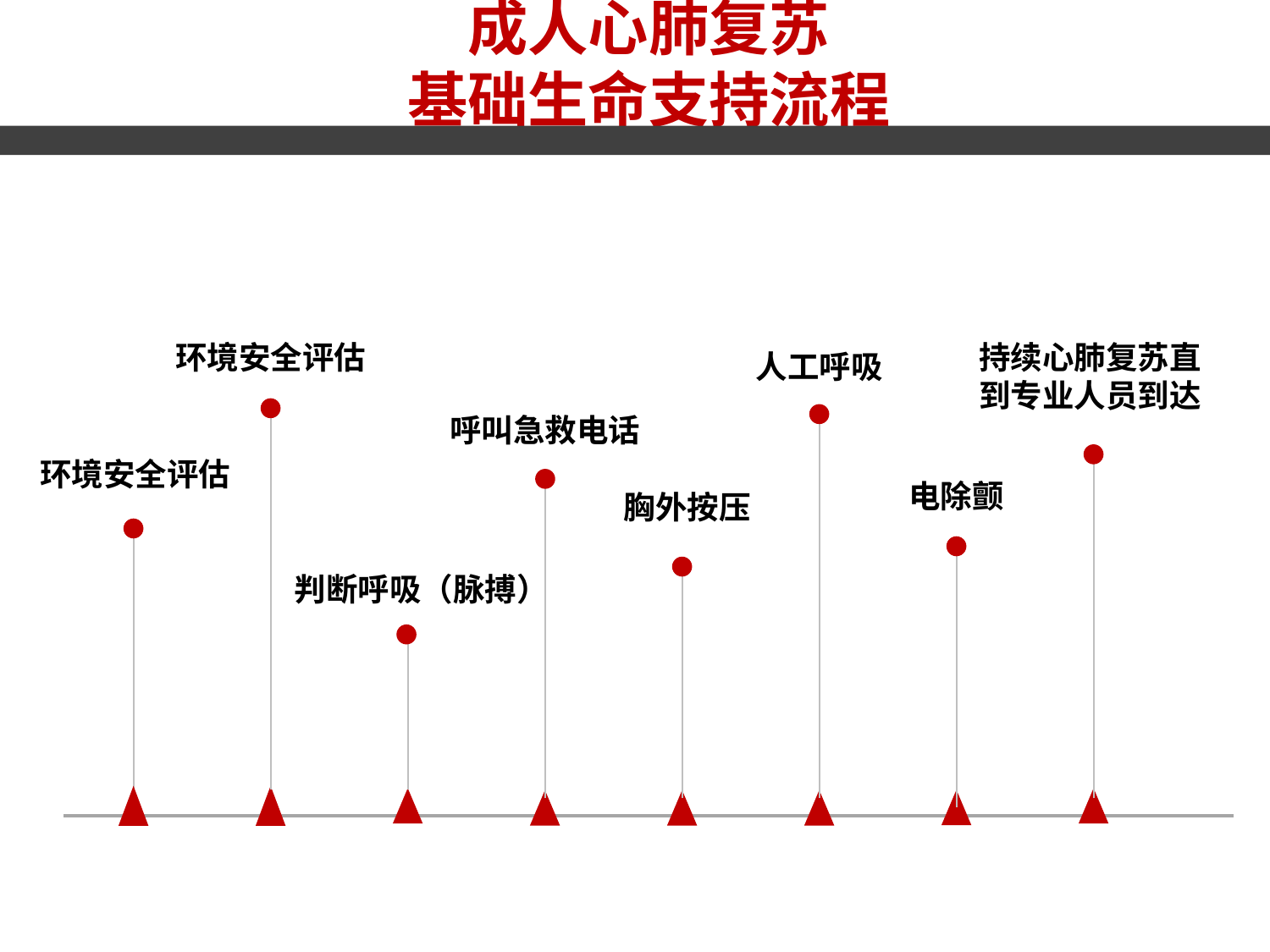

# 成人心肺复苏 基础生命支持流程

环境安全评估
持续心肺复苏直到专业人员到达
人工呼吸

呼叫急救电话

环境安全评估

电除颤
胸外按压

判断呼吸（脉搏）